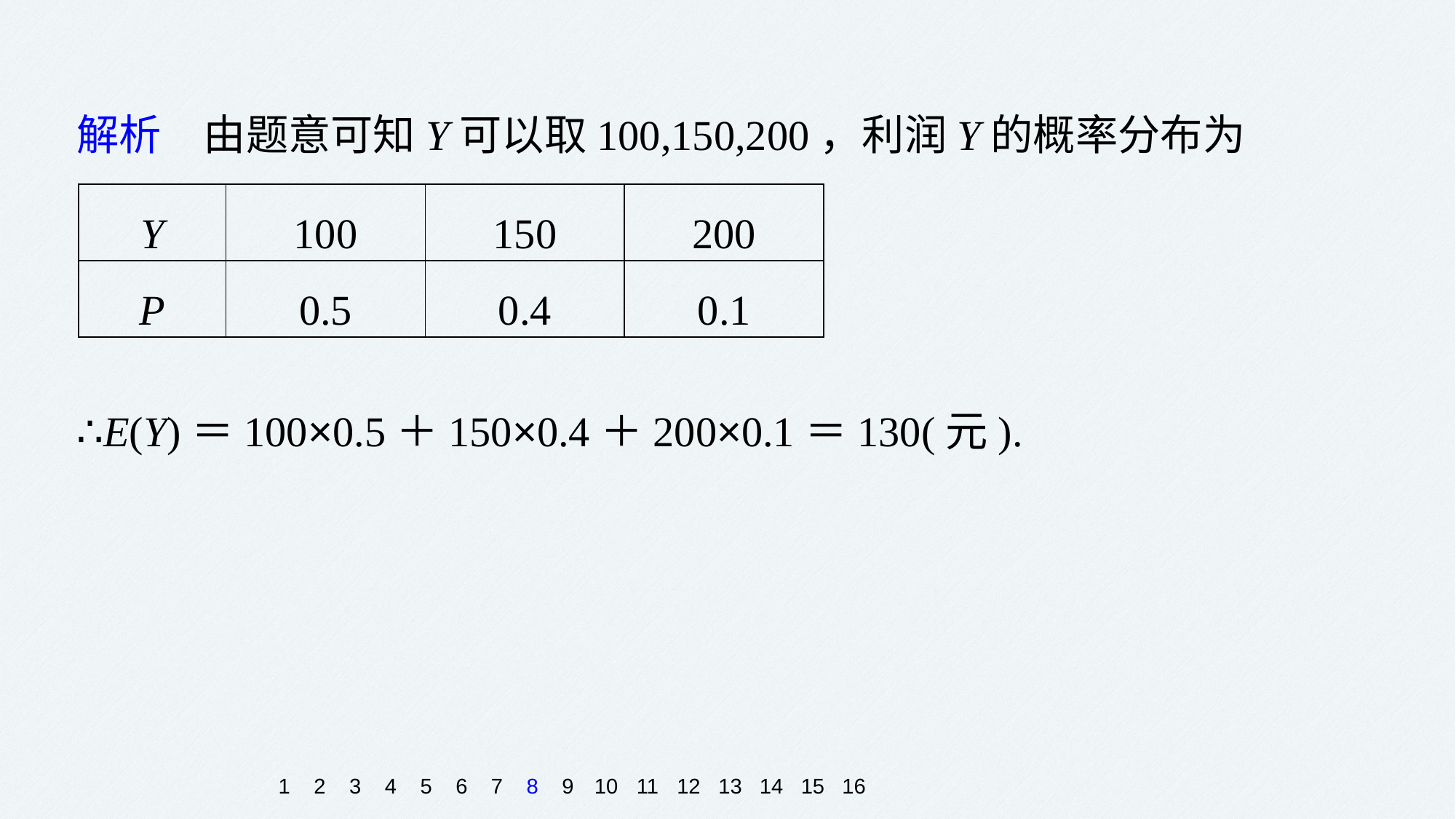

解析　由题意可知Y可以取100,150,200，利润Y的概率分布为
| Y | 100 | 150 | 200 |
| --- | --- | --- | --- |
| P | 0.5 | 0.4 | 0.1 |
∴E(Y)＝100×0.5＋150×0.4＋200×0.1＝130(元).
1
2
3
4
5
6
7
8
9
10
11
12
13
14
15
16